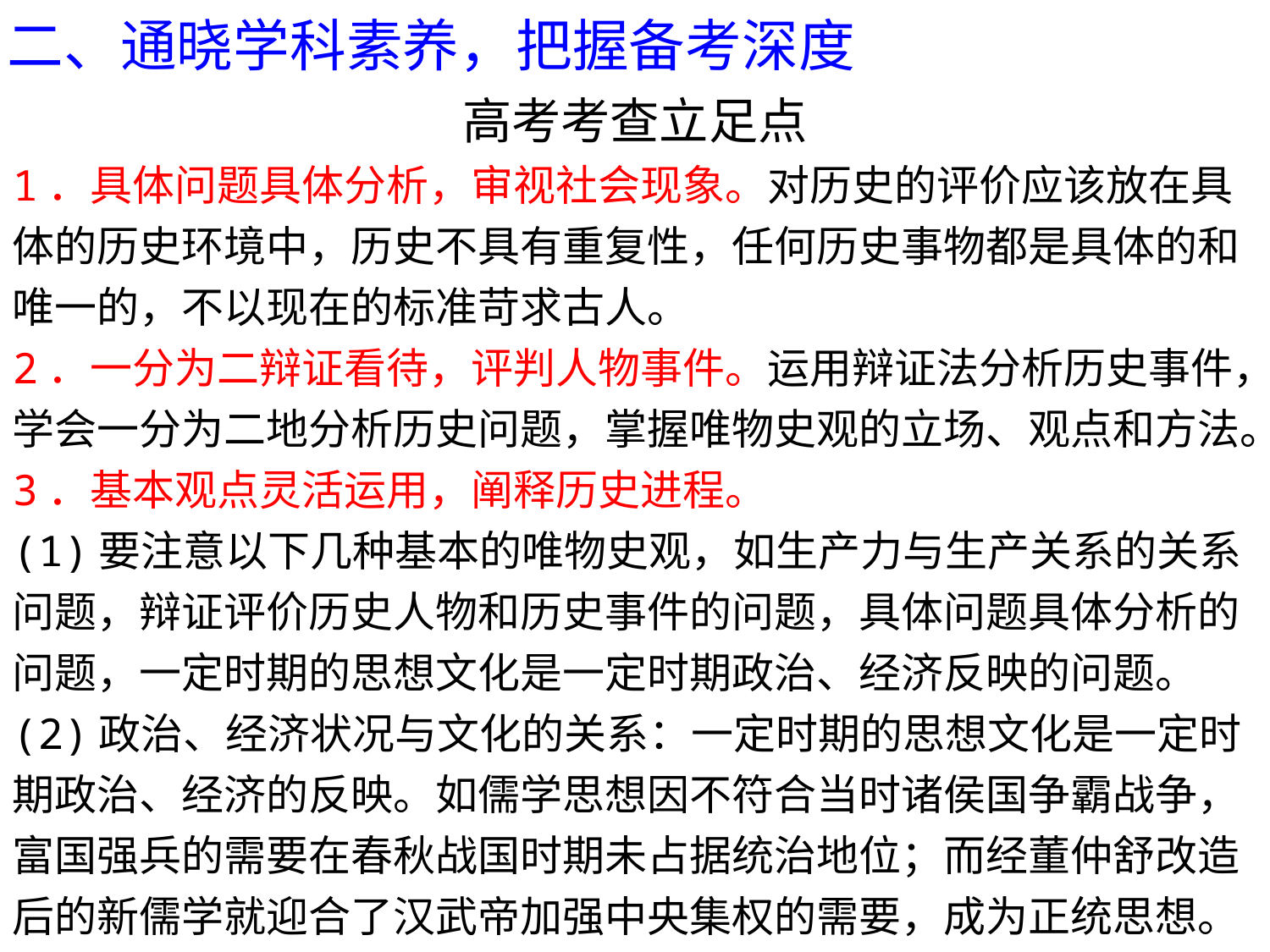

二、通晓学科素养，把握备考深度
高考考查立足点
1．具体问题具体分析，审视社会现象。对历史的评价应该放在具体的历史环境中，历史不具有重复性，任何历史事物都是具体的和唯一的，不以现在的标准苛求古人。
2．一分为二辩证看待，评判人物事件。运用辩证法分析历史事件，学会一分为二地分析历史问题，掌握唯物史观的立场、观点和方法。
3．基本观点灵活运用，阐释历史进程。
(1)要注意以下几种基本的唯物史观，如生产力与生产关系的关系问题，辩证评价历史人物和历史事件的问题，具体问题具体分析的问题，一定时期的思想文化是一定时期政治、经济反映的问题。
(2)政治、经济状况与文化的关系：一定时期的思想文化是一定时期政治、经济的反映。如儒学思想因不符合当时诸侯国争霸战争，富国强兵的需要在春秋战国时期未占据统治地位；而经董仲舒改造后的新儒学就迎合了汉武帝加强中央集权的需要，成为正统思想。